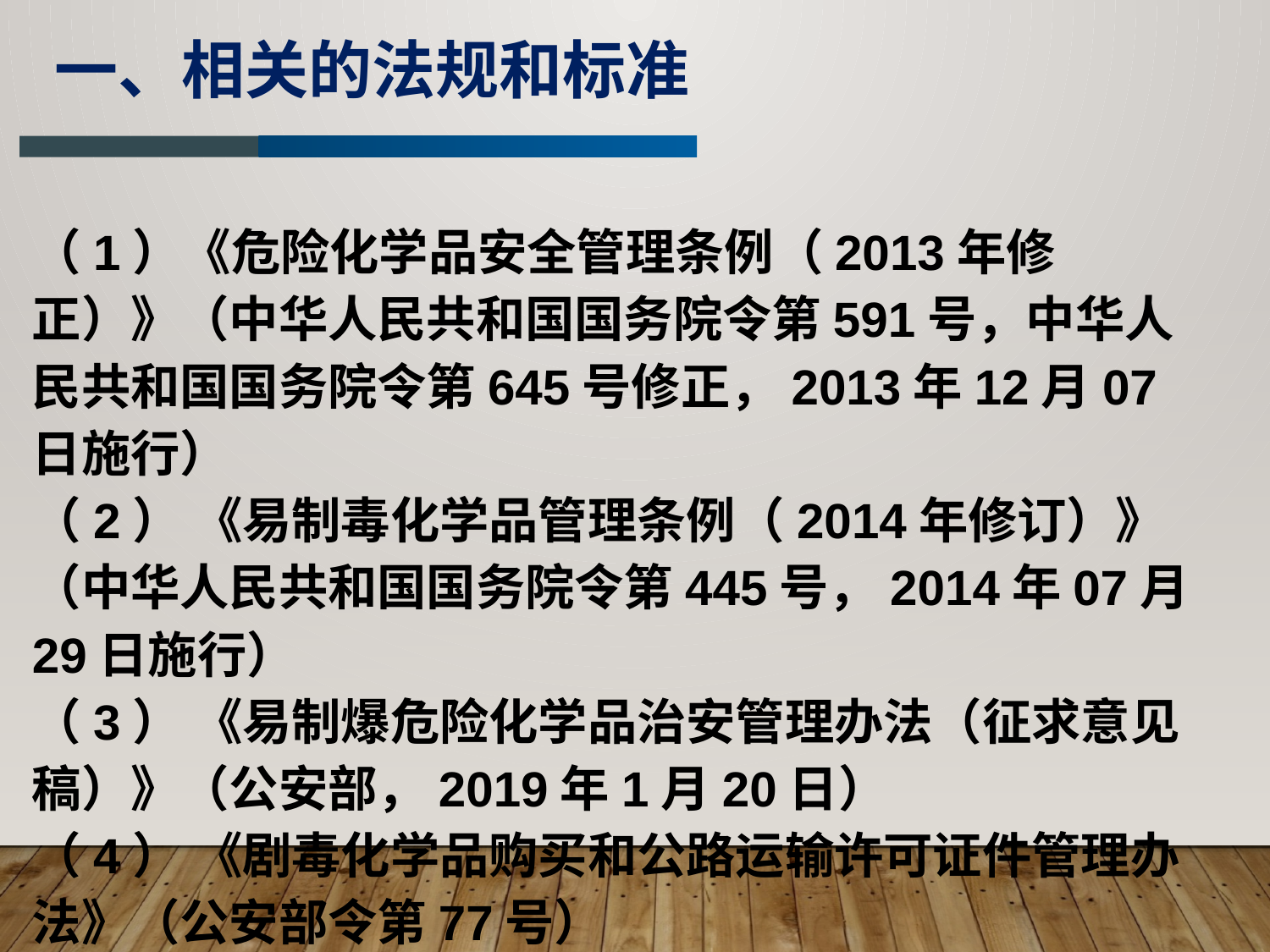

一、相关的法规和标准

（1）《危险化学品安全管理条例（2013年修正）》（中华人民共和国国务院令第591号，中华人民共和国国务院令第645号修正，2013年12月07日施行）
（2） 《易制毒化学品管理条例（2014年修订）》（中华人民共和国国务院令第445号，2014年07月29日施行）
（3） 《易制爆危险化学品治安管理办法（征求意见稿）》（公安部，2019年1月20日）
（4） 《剧毒化学品购买和公路运输许可证件管理办法》（公安部令第77号）